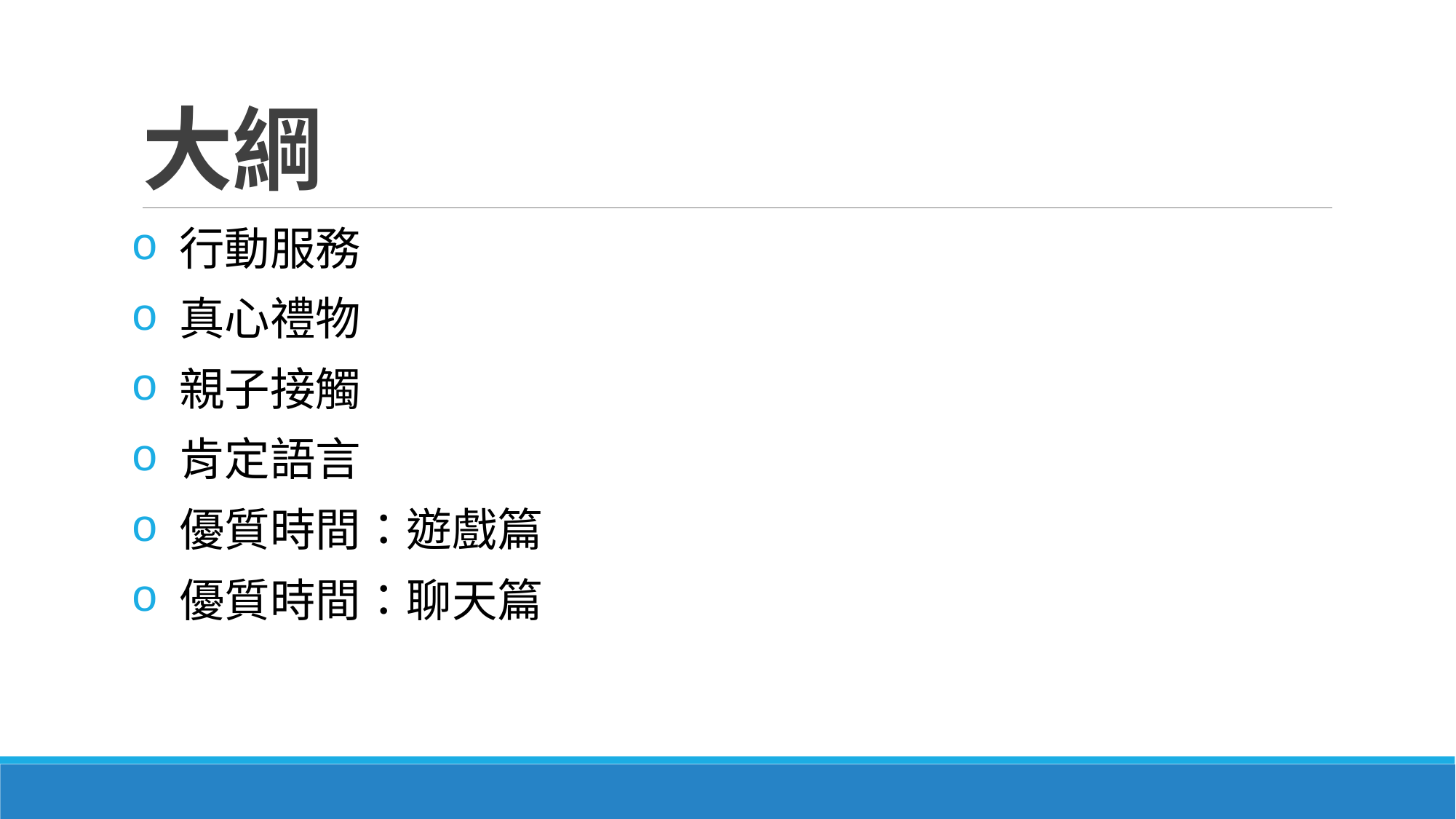

# 大綱
 行動服務
 真心禮物
 親子接觸
 肯定語言
 優質時間：遊戲篇
 優質時間：聊天篇